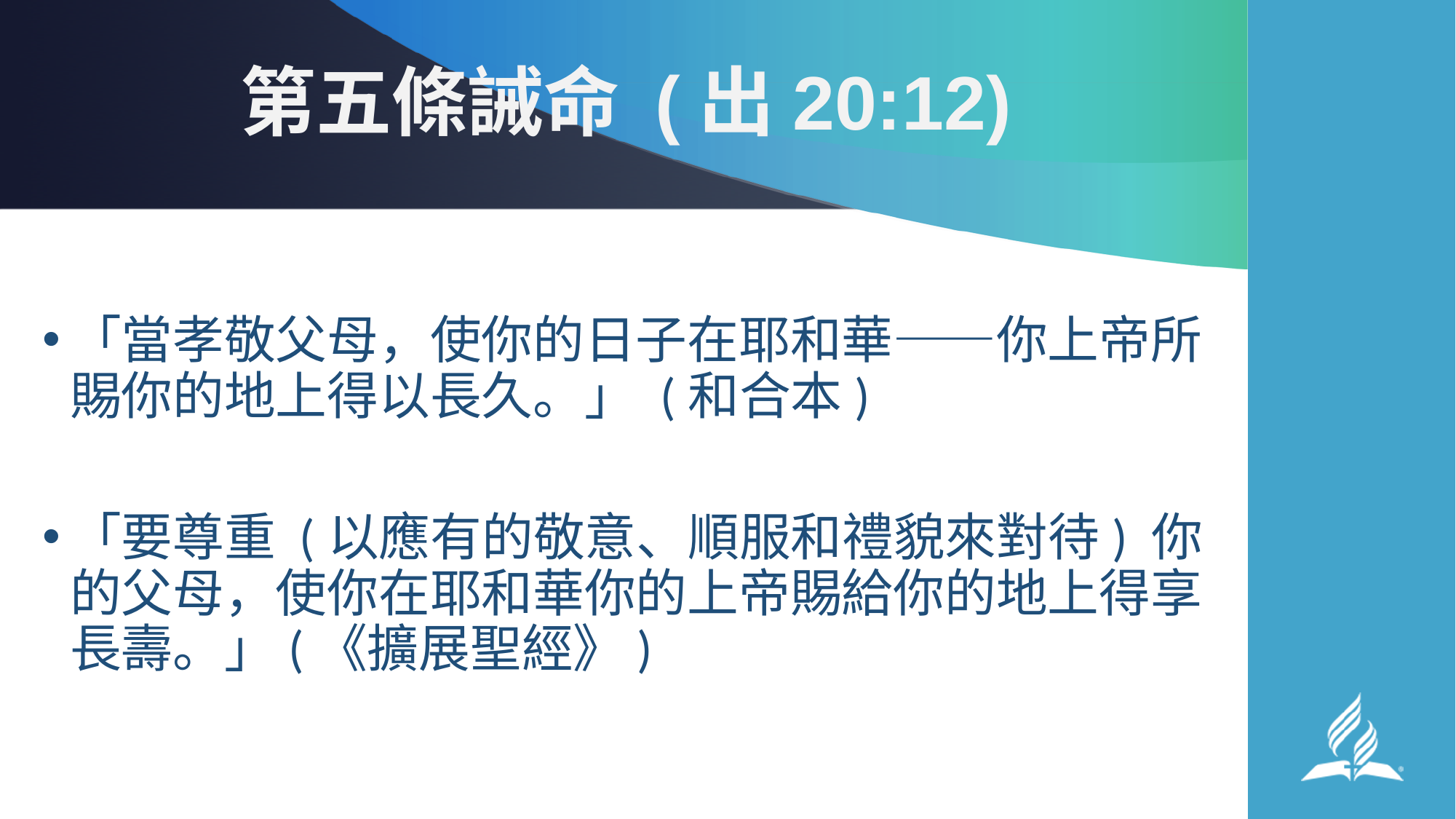

# 第五條誡命 (出20:12)
「當孝敬父母，使你的日子在耶和華——你上帝所賜你的地上得以長久。」 (和合本)

「要尊重 (以應有的敬意、順服和禮貌來對待) 你的父母，使你在耶和華你的上帝賜給你的地上得享長壽。」(《擴展聖經》)